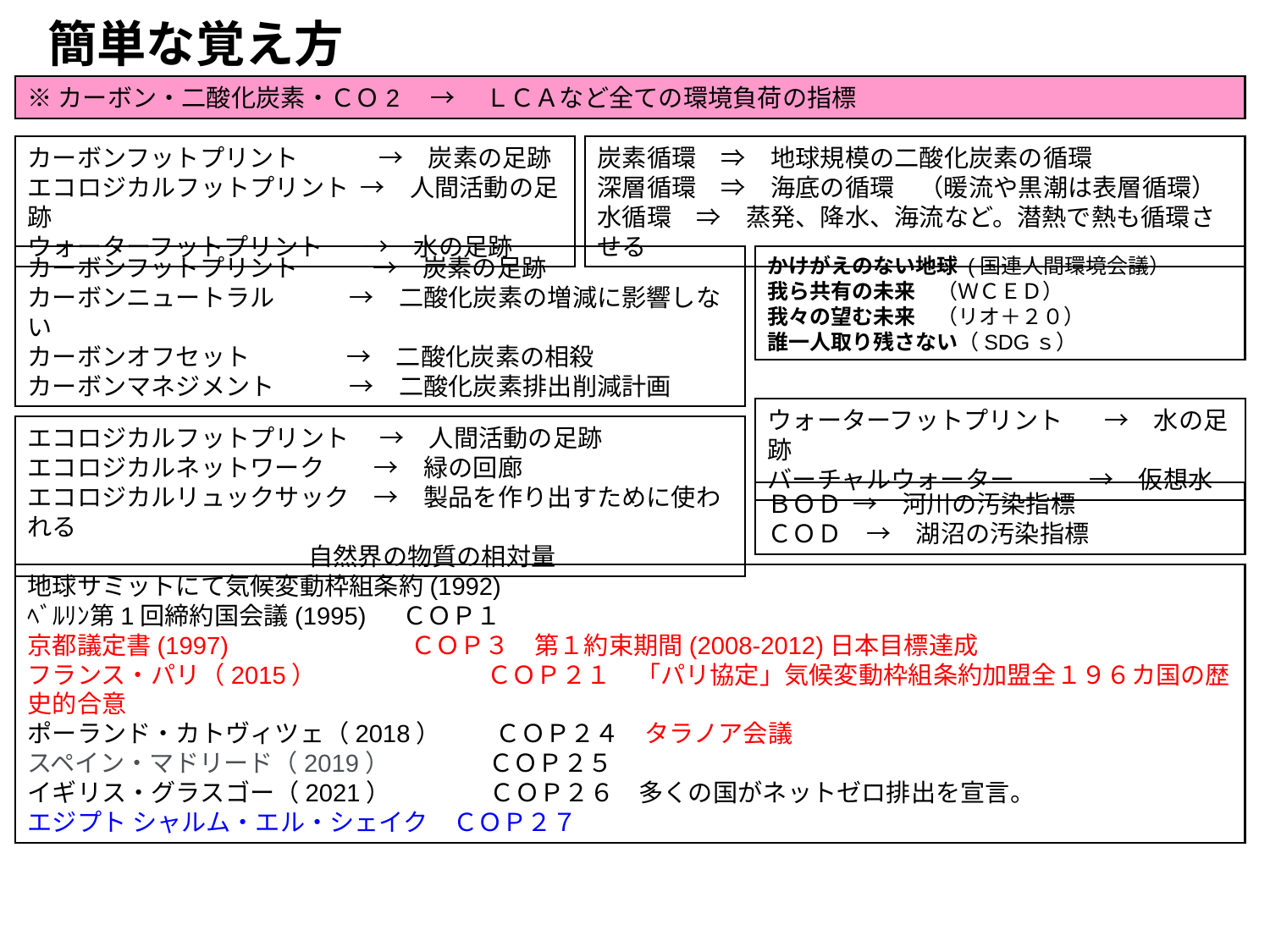

簡単な覚え方

※カーボン・二酸化炭素・ＣＯ2　→　 ＬＣＡなど全ての環境負荷の指標
カーボンフットプリント　　　 →　炭素の足跡
エコロジカルフットプリント  →　人間活動の足跡
ウォーターフットプリント　   →　水の足跡
炭素循環　⇒　地球規模の二酸化炭素の循環
深層循環　⇒　海底の循環　（暖流や黒潮は表層循環）
水循環　⇒　蒸発、降水、海流など。潜熱で熱も循環させる
カーボンフットプリント　　　→　炭素の足跡
カーボンニュートラル　　　→　二酸化炭素の増減に影響しない
カーボンオフセット　  　　  →　二酸化炭素の相殺
カーボンマネジメント　　　→　二酸化炭素排出削減計画
かけがえのない地球 (国連人間環境会議）
我ら共有の未来　（ＷＣＥＤ）
我々の望む未来　（リオ＋２０）
誰一人取り残さない（SDGｓ）
ウォーターフットプリント　   →　水の足跡
バーチャルウォーター　　　→　仮想水
エコロジカルフットプリント　 →　人間活動の足跡
エコロジカルネットワーク　　→　緑の回廊
エコロジカルリュックサック　→　製品を作り出すために使われる
                                                  自然界の物質の相対量
ＢＯＤ  →　河川の汚染指標
ＣＯＤ　→　湖沼の汚染指標
地球サミットにて気候変動枠組条約(1992)
ﾍﾞﾙﾘﾝ第1回締約国会議(1995)　 ＣＯＰ１
京都議定書(1997)	　　　　　 ＣＯＰ３　第１約束期間(2008-2012)日本目標達成
フランス・パリ（2015）　　　　　　    ＣＯＰ２１　「パリ協定」気候変動枠組条約加盟全１９６カ国の歴史的合意
ポーランド・カトヴィツェ（2018）　 　ＣＯＰ２４　タラノア会議
スペイン・マドリード（2019）　　　　ＣＯＰ２５
イギリス・グラスゴー（2021）　　　　ＣＯＰ２６　多くの国がネットゼロ排出を宣言。
エジプト シャルム・エル・シェイク　ＣＯＰ２７